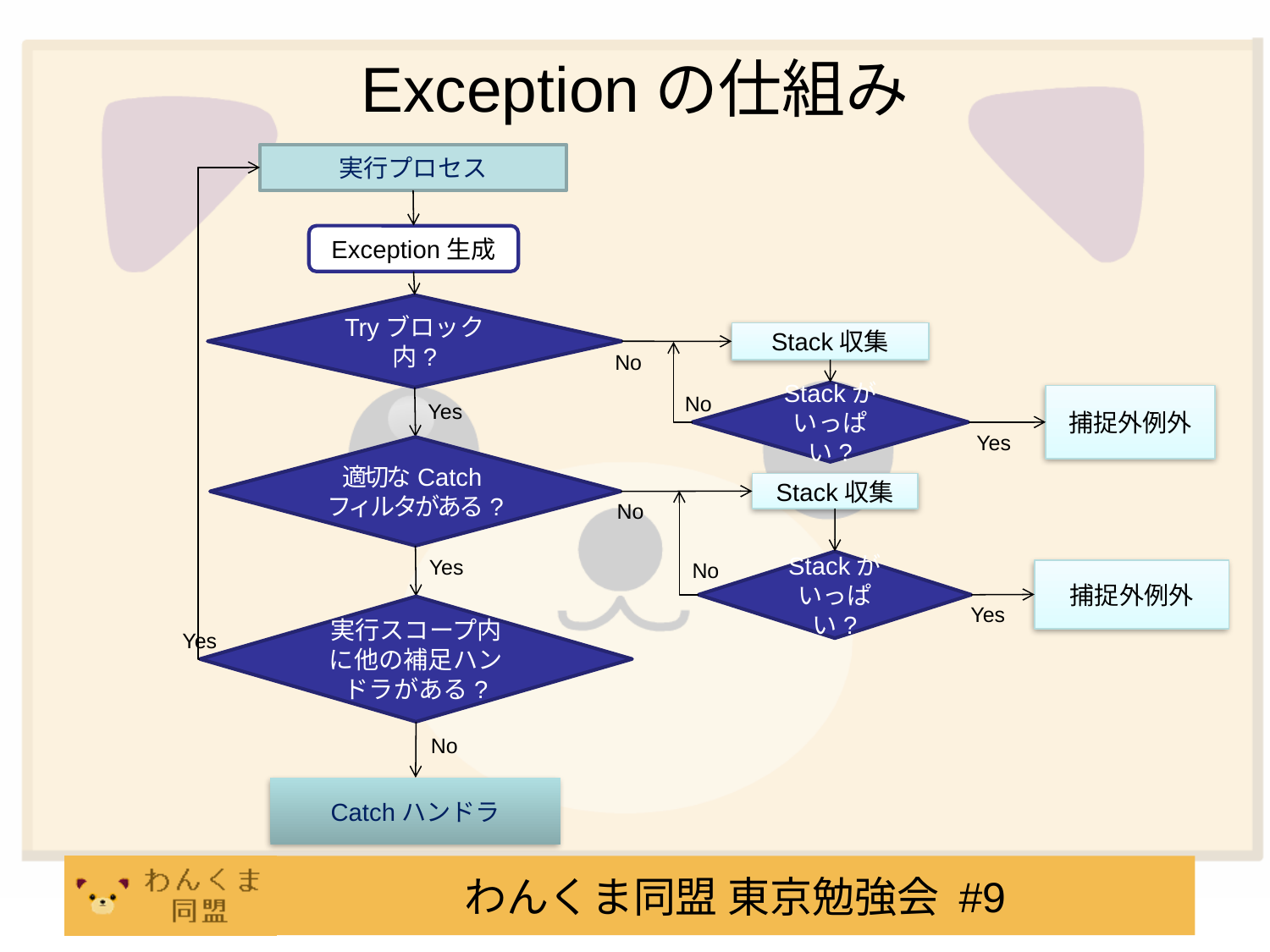

# Exceptionの仕組み
実行プロセス
Exception生成
Tryブロック内?
Stack収集
No
Stackが
いっぱい?
No
捕捉外例外
Yes
Yes
適切なCatchフィルタがある?
Stack収集
No
Yes
No
Stackが
いっぱい?
捕捉外例外
Yes
実行スコープ内に他の補足ハンドラがある?
Yes
No
Catchハンドラ